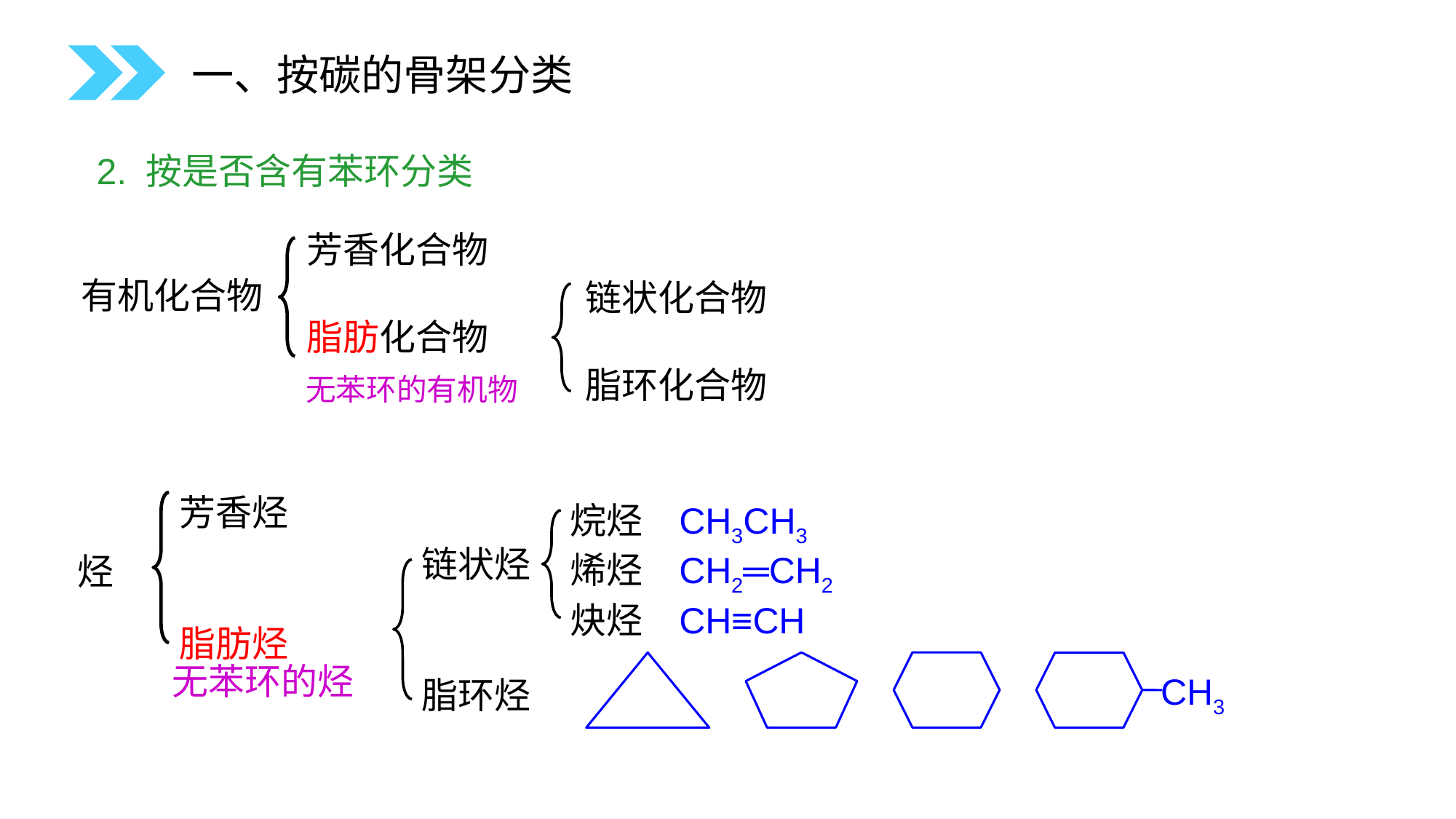

一、按碳的骨架分类
2. 按是否含有苯环分类
芳香化合物

脂肪化合物

有机化合物
链状化合物

脂环化合物

无苯环的有机物
芳香烃

脂肪烃

链状烃

脂环烃
烃

无苯环的烃
烷烃	CH3CH3
烯烃	CH2═CH2
炔烃	CH≡CH

CH3